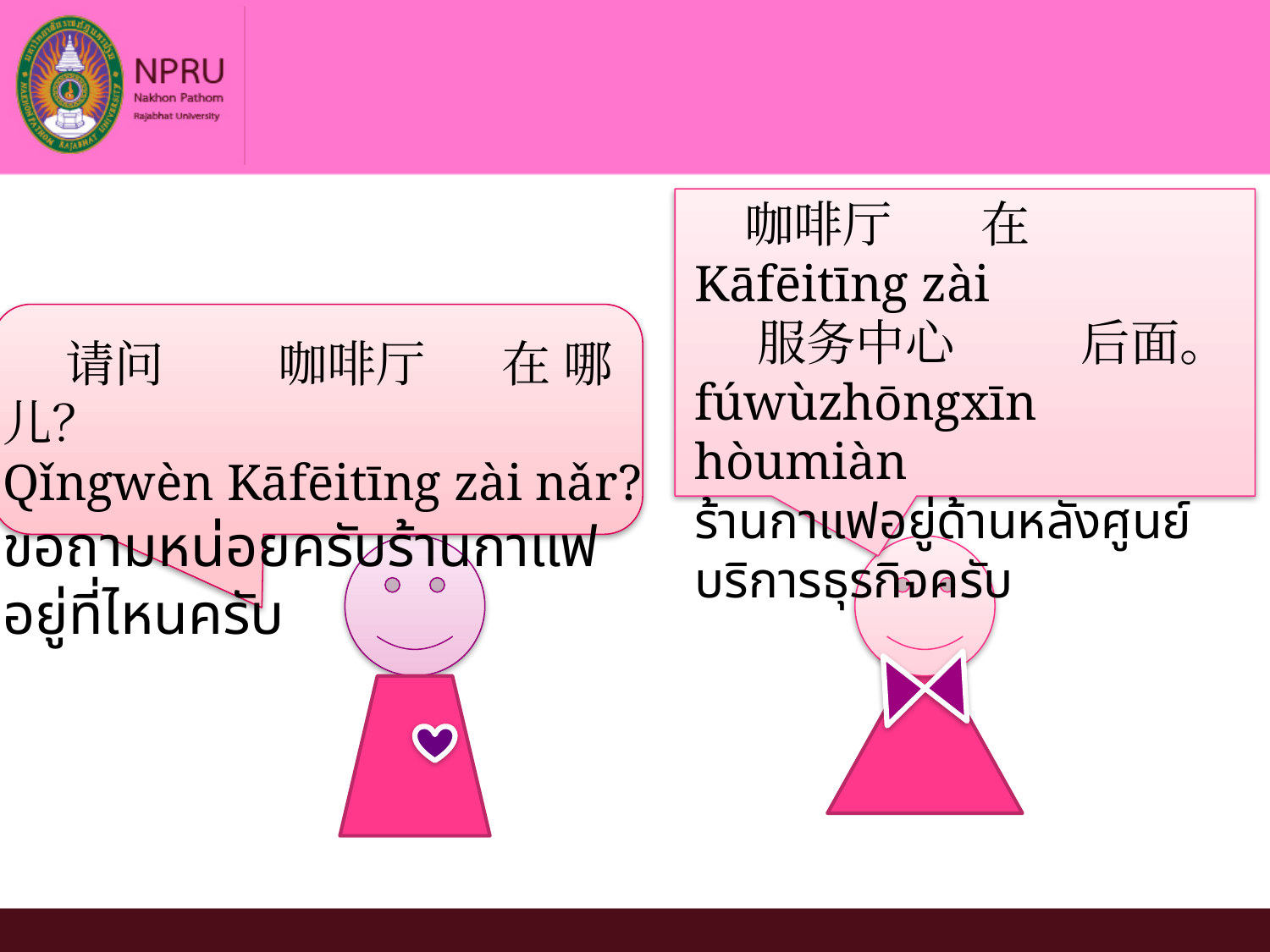

#
   咖啡厅       在
Kāfēitīng zài
    服务中心          后面。fúwùzhōngxīn hòumiàn
ร้านกาแฟอยู่ด้านหลังศูนย์บริการธุรกิจครับ

    请问         咖啡厅      在 哪儿？
Qǐngwèn Kāfēitīng zài nǎr?
ขอถามหน่อยครับร้านกาแฟอยู่ที่ไหนครับ